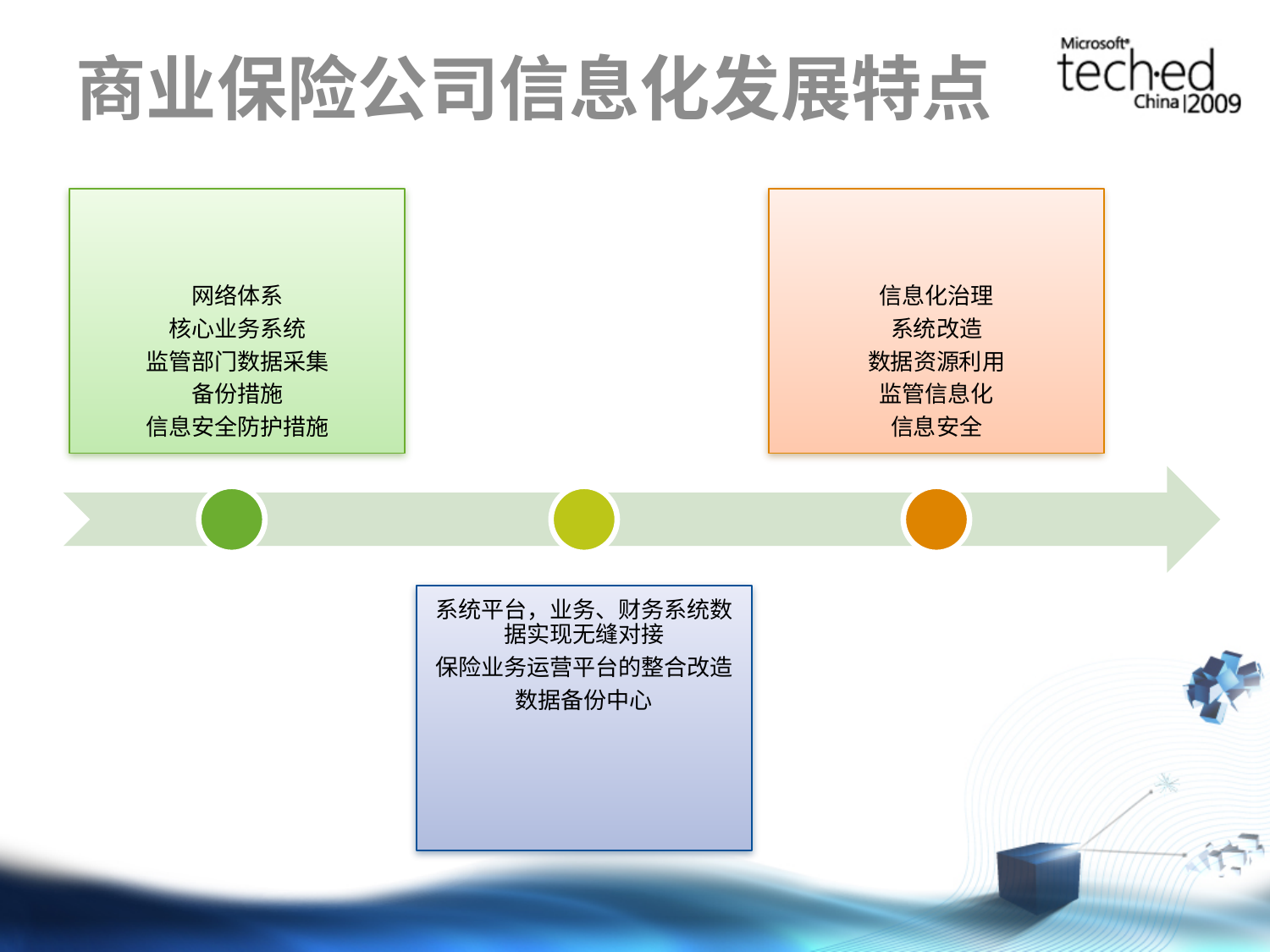

# 商业保险公司信息化发展特点
网络体系
核心业务系统
监管部门数据采集
备份措施
信息安全防护措施
系统平台，业务、财务系统数据实现无缝对接
保险业务运营平台的整合改造
数据备份中心
信息化治理
系统改造
数据资源利用
监管信息化
信息安全